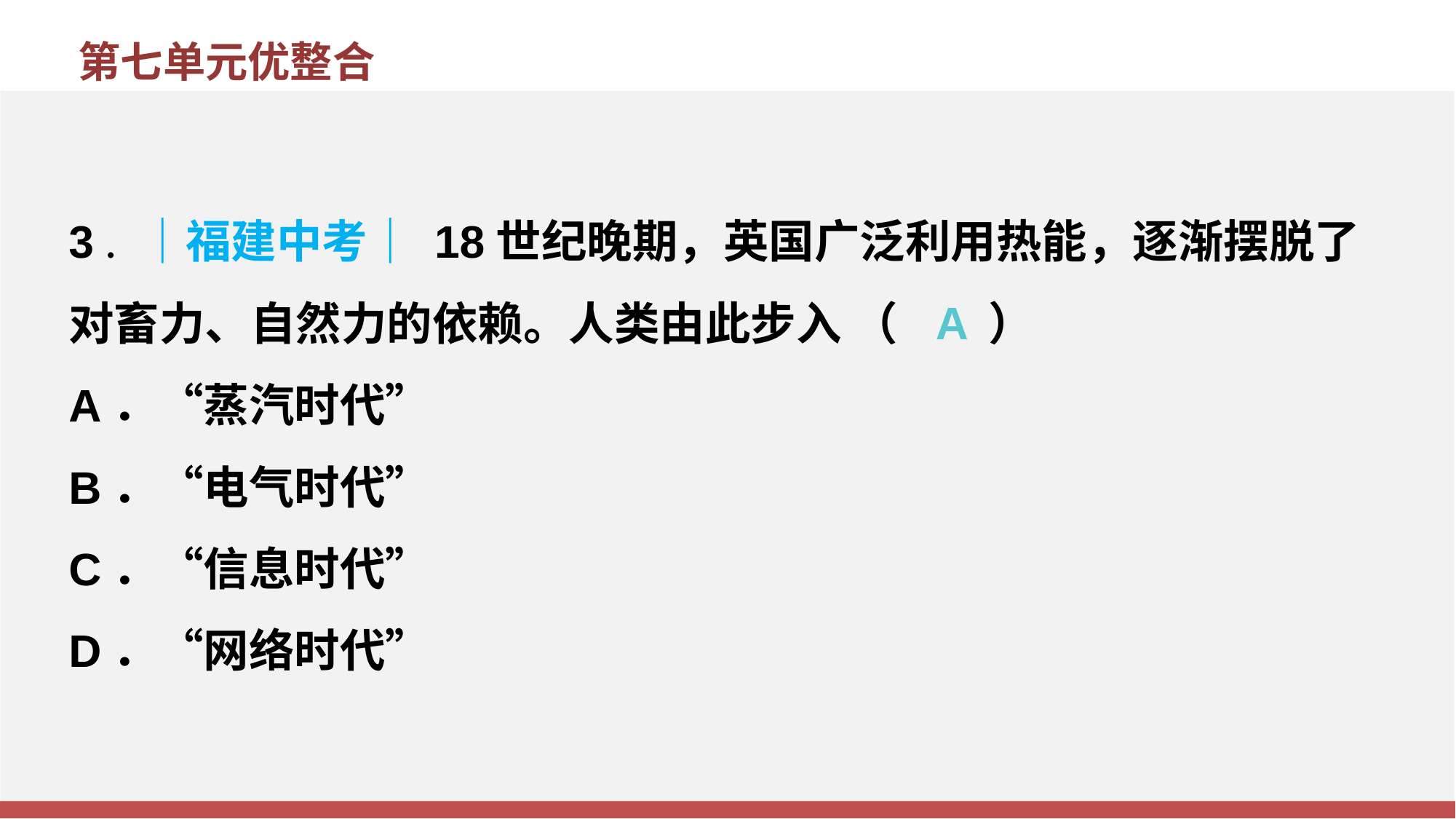

第七单元优整合

3 . ｜福建中考｜ 18世纪晚期，英国广泛利用热能，逐渐摆脱了对畜力、自然力的依赖。人类由此步入 （　　）
A．“蒸汽时代”
B．“电气时代”
C．“信息时代”
D．“网络时代”
A